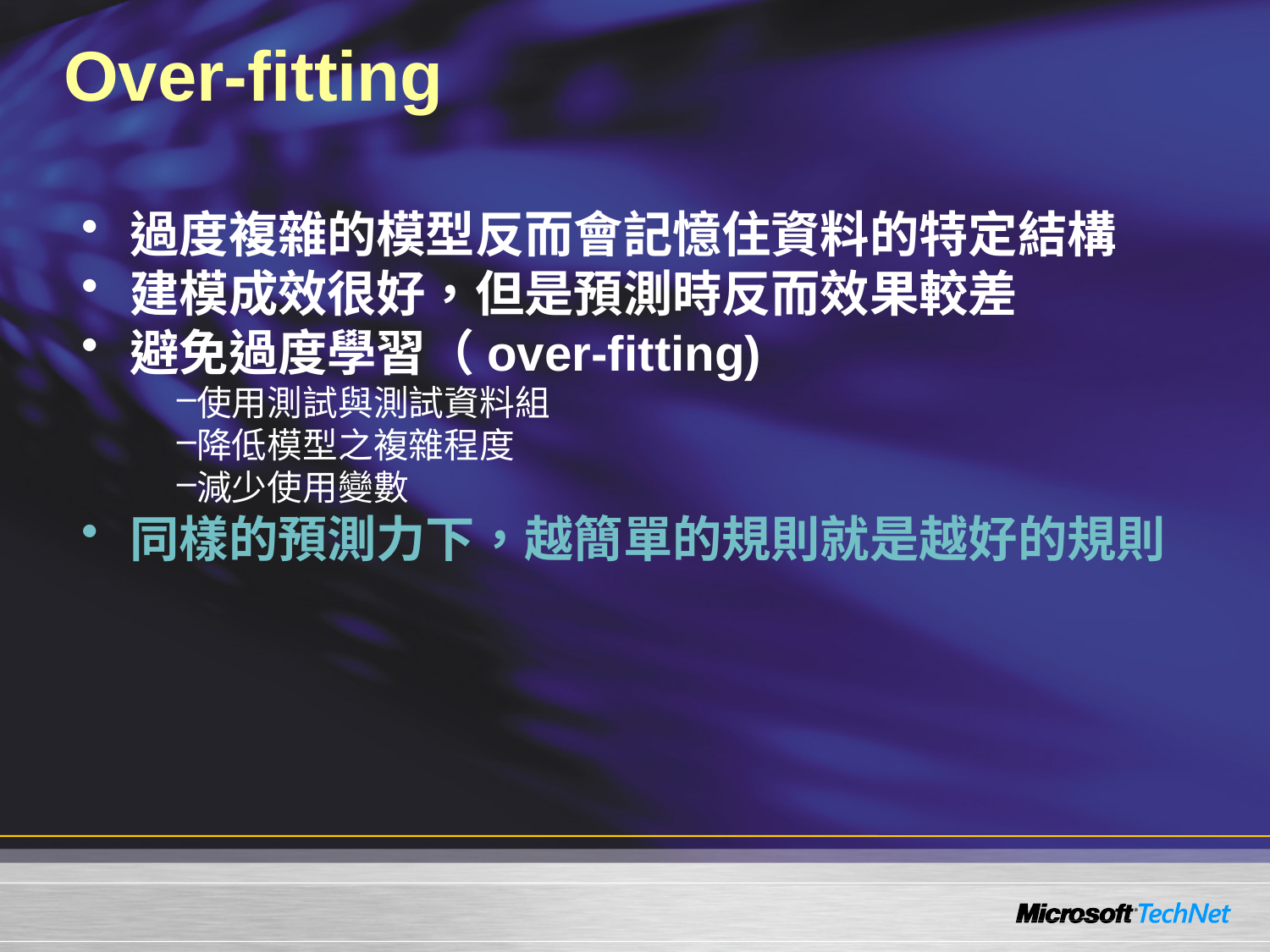

# Over-fitting
過度複雜的模型反而會記憶住資料的特定結構
建模成效很好，但是預測時反而效果較差
避免過度學習（over-fitting)
使用測試與測試資料組
降低模型之複雜程度
減少使用變數
同樣的預測力下，越簡單的規則就是越好的規則